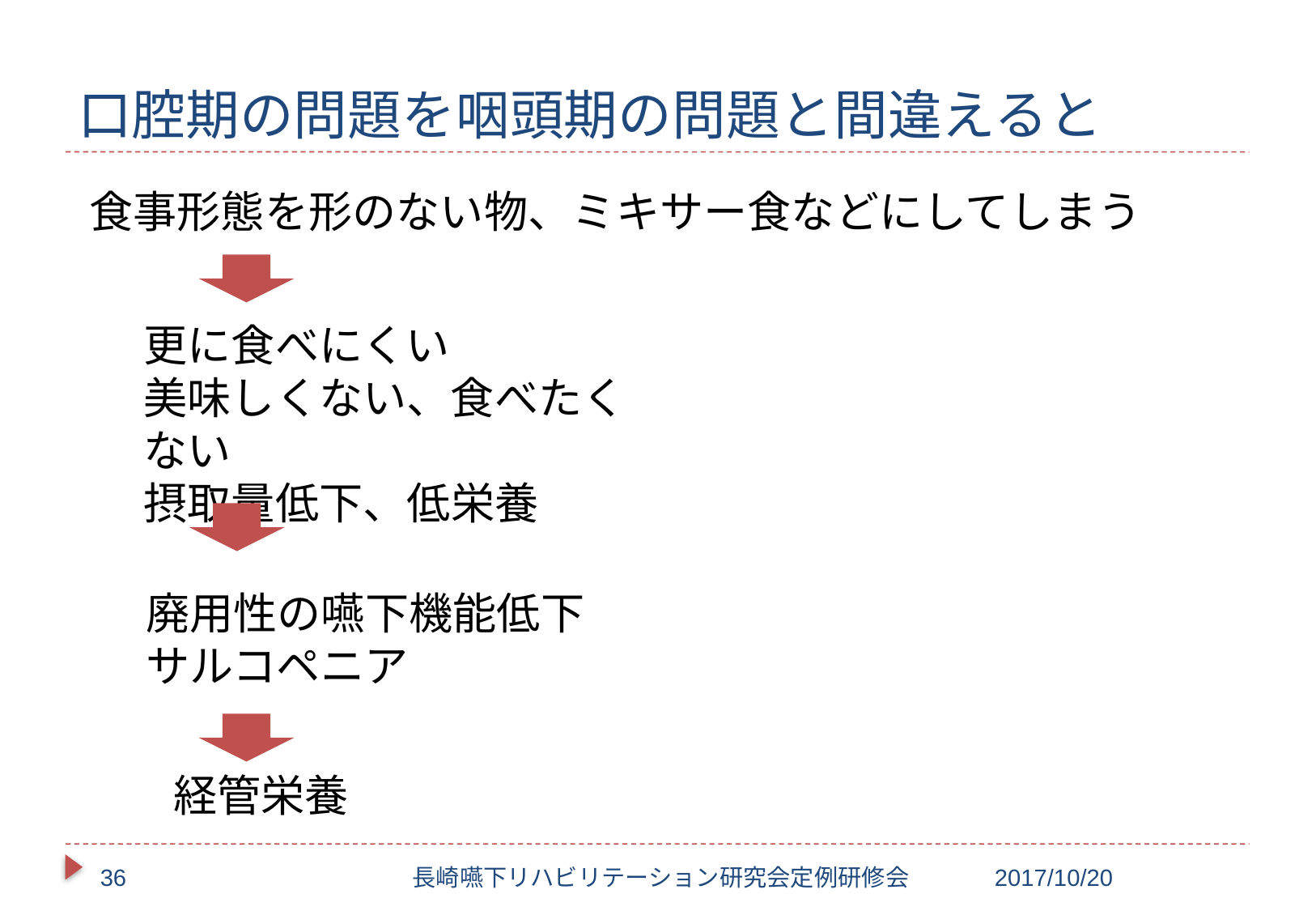

# 口腔期の問題を咽頭期の問題と間違えると
食事形態を形のない物、ミキサー食などにしてしまう

更に食べにくい
美味しくない、食べたくない
摂取量低下、低栄養

廃用性の嚥下機能低下
サルコペニア

経管栄養
36
長崎嚥下リハビリテーション研究会定例研修会
2017/10/20